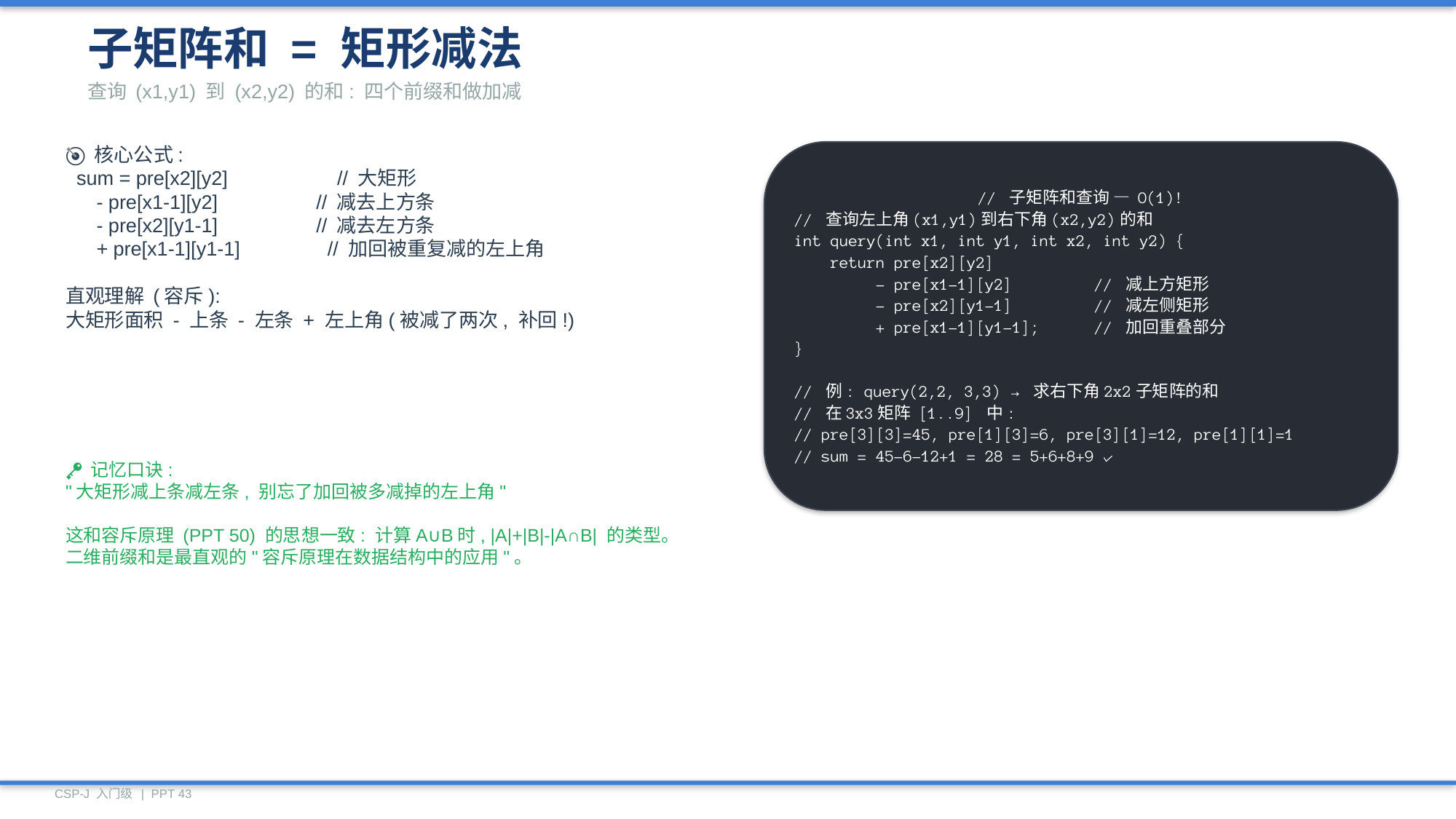

子矩阵和 = 矩形减法
查询 (x1,y1) 到 (x2,y2) 的和: 四个前缀和做加减
🎯 核心公式:
  sum = pre[x2][y2]                    // 大矩形
      - pre[x1-1][y2]                  // 减去上方条
      - pre[x2][y1-1]                  // 减去左方条
      + pre[x1-1][y1-1]                // 加回被重复减的左上角
直观理解 (容斥):
大矩形面积 - 上条 - 左条 + 左上角(被减了两次, 补回!)
// 子矩阵和查询 — O(1)!
// 查询左上角(x1,y1)到右下角(x2,y2)的和
int query(int x1, int y1, int x2, int y2) {
    return pre[x2][y2]
         - pre[x1-1][y2]         // 减上方矩形
         - pre[x2][y1-1]         // 减左侧矩形
         + pre[x1-1][y1-1];      // 加回重叠部分
}

// 例: query(2,2, 3,3) → 求右下角2x2子矩阵的和
// 在3x3矩阵 [1..9] 中:
// pre[3][3]=45, pre[1][3]=6, pre[3][1]=12, pre[1][1]=1
// sum = 45-6-12+1 = 28 = 5+6+8+9 ✓
🔑 记忆口诀:
"大矩形减上条减左条, 别忘了加回被多减掉的左上角"
这和容斥原理 (PPT 50) 的思想一致: 计算A∪B时, |A|+|B|-|A∩B| 的类型。
二维前缀和是最直观的"容斥原理在数据结构中的应用"。

CSP-J 入门级  |  PPT 43